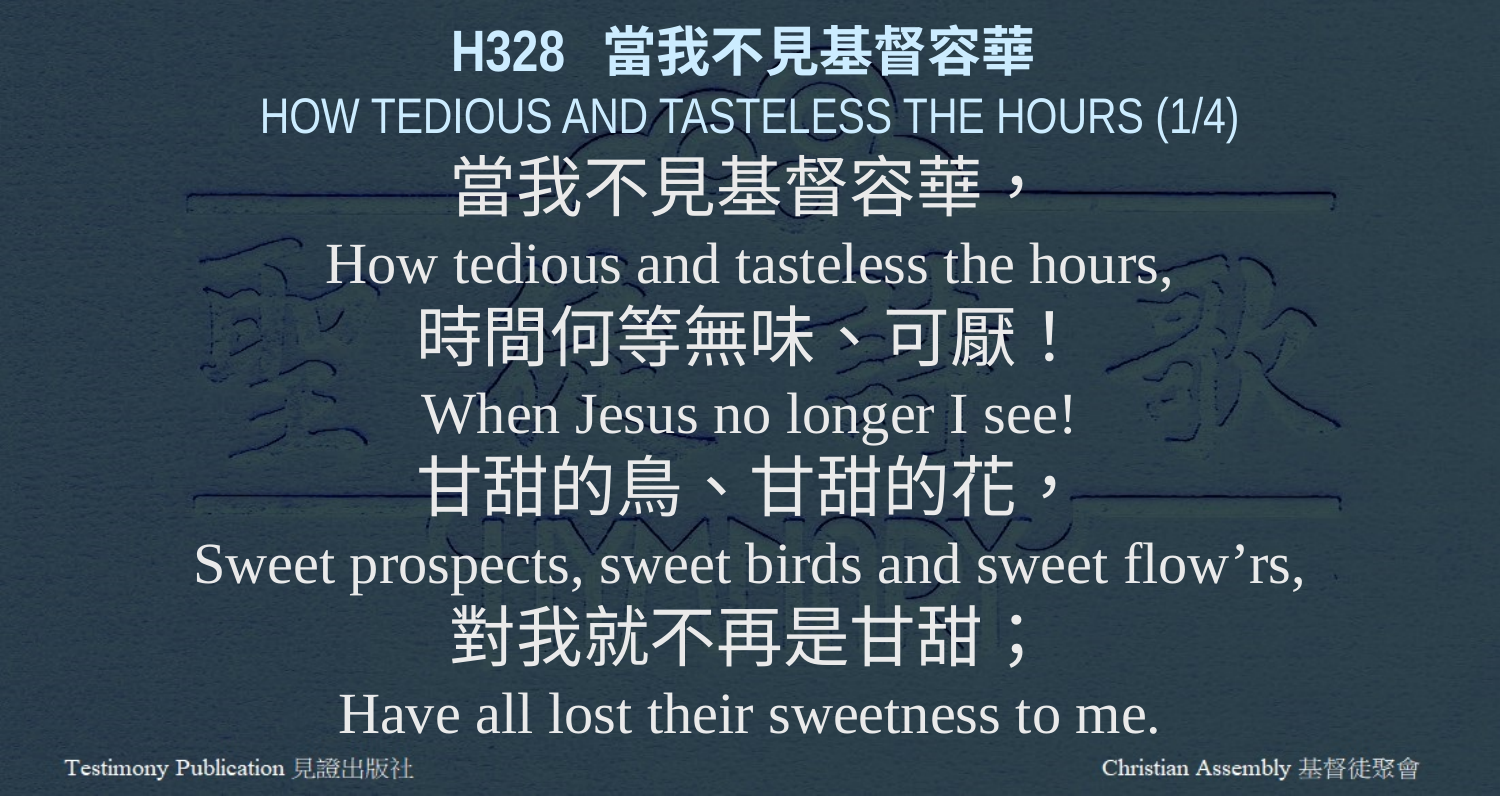

H328  當我不見基督容華
HOW TEDIOUS AND TASTELESS THE HOURS (1/4)
當我不見基督容華，
How tedious and tasteless the hours,
時間何等無味、可厭！
When Jesus no longer I see!
甘甜的鳥、甘甜的花，
Sweet prospects, sweet birds and sweet flow’rs,
對我就不再是甘甜；
Have all lost their sweetness to me.